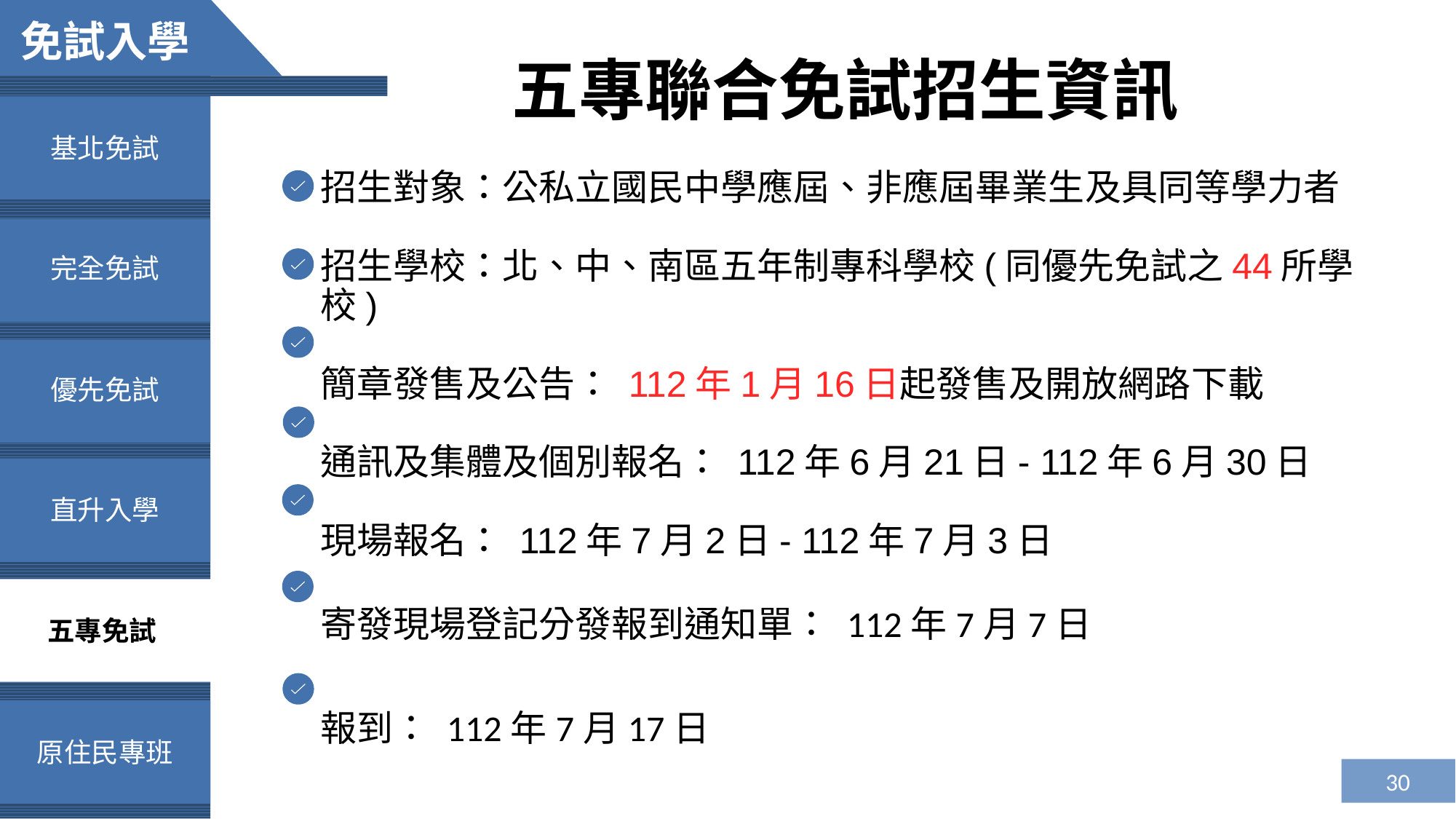

免試入學

五專聯合免試招生資訊

基北免試
招生對象：公私立國民中學應屆、非應屆畢業生及具同等學力者

招生學校：北、中、南區五年制專科學校(同優先免試之44所學校)

簡章發售及公告： 112年1月16日起發售及開放網路下載

通訊及集體及個別報名： 112年6月21日- 112年6月30日

現場報名： 112年7月2日- 112年7月3日

寄發現場登記分發報到通知單： 112年7月7日

報到： 112年7月17日

完全免試

優先免試

直升入學

五專免試

原住民專班

30